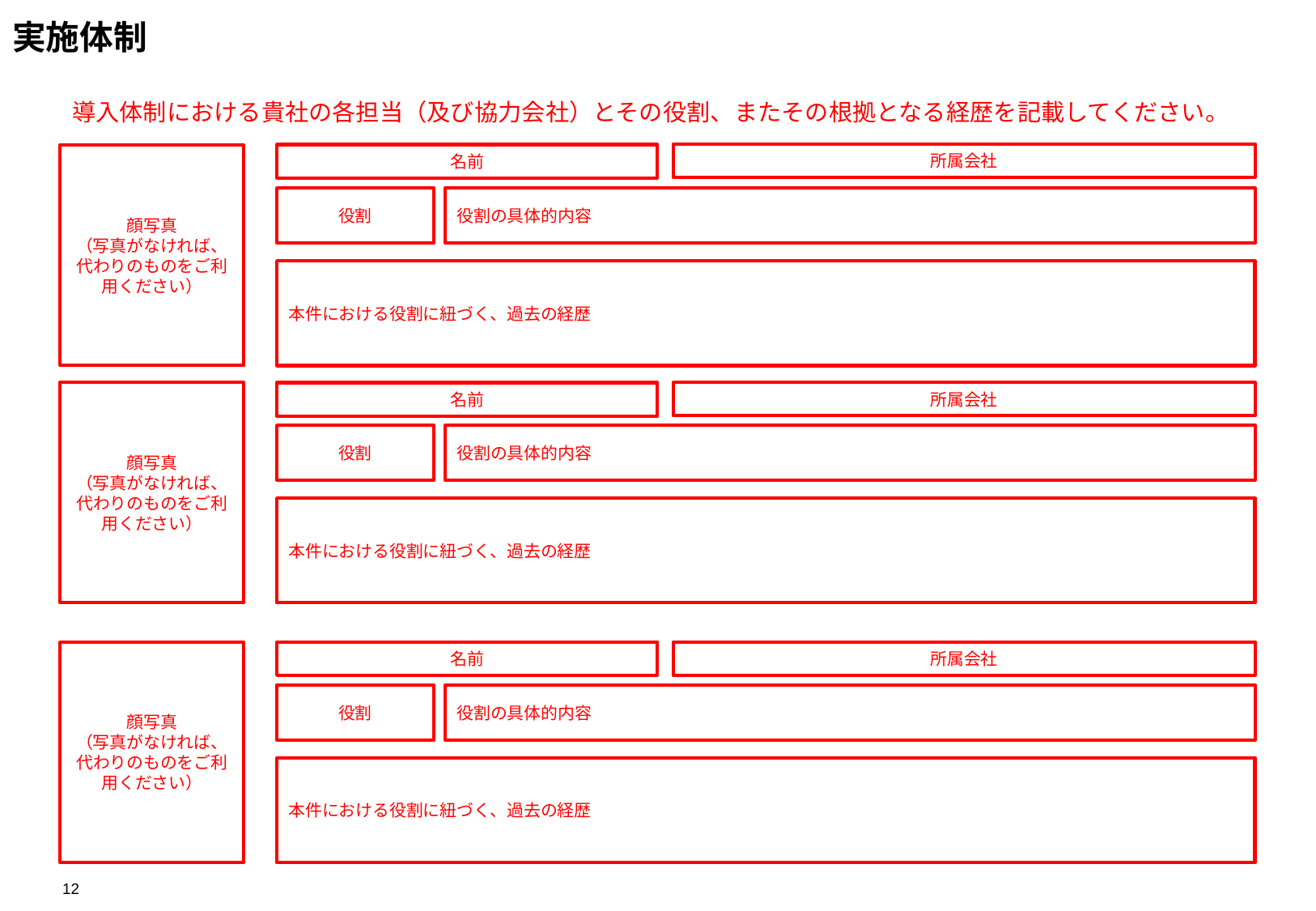

# 実施体制
導入体制における貴社の各担当（及び協力会社）とその役割、またその根拠となる経歴を記載してください。
所属会社
名前
顔写真
（写真がなければ、代わりのものをご利用ください）
役割
役割の具体的内容
本件における役割に紐づく、過去の経歴
所属会社
顔写真
（写真がなければ、代わりのものをご利用ください）
名前
役割
役割の具体的内容
本件における役割に紐づく、過去の経歴
名前
所属会社
顔写真
（写真がなければ、代わりのものをご利用ください）
役割
役割の具体的内容
本件における役割に紐づく、過去の経歴
12